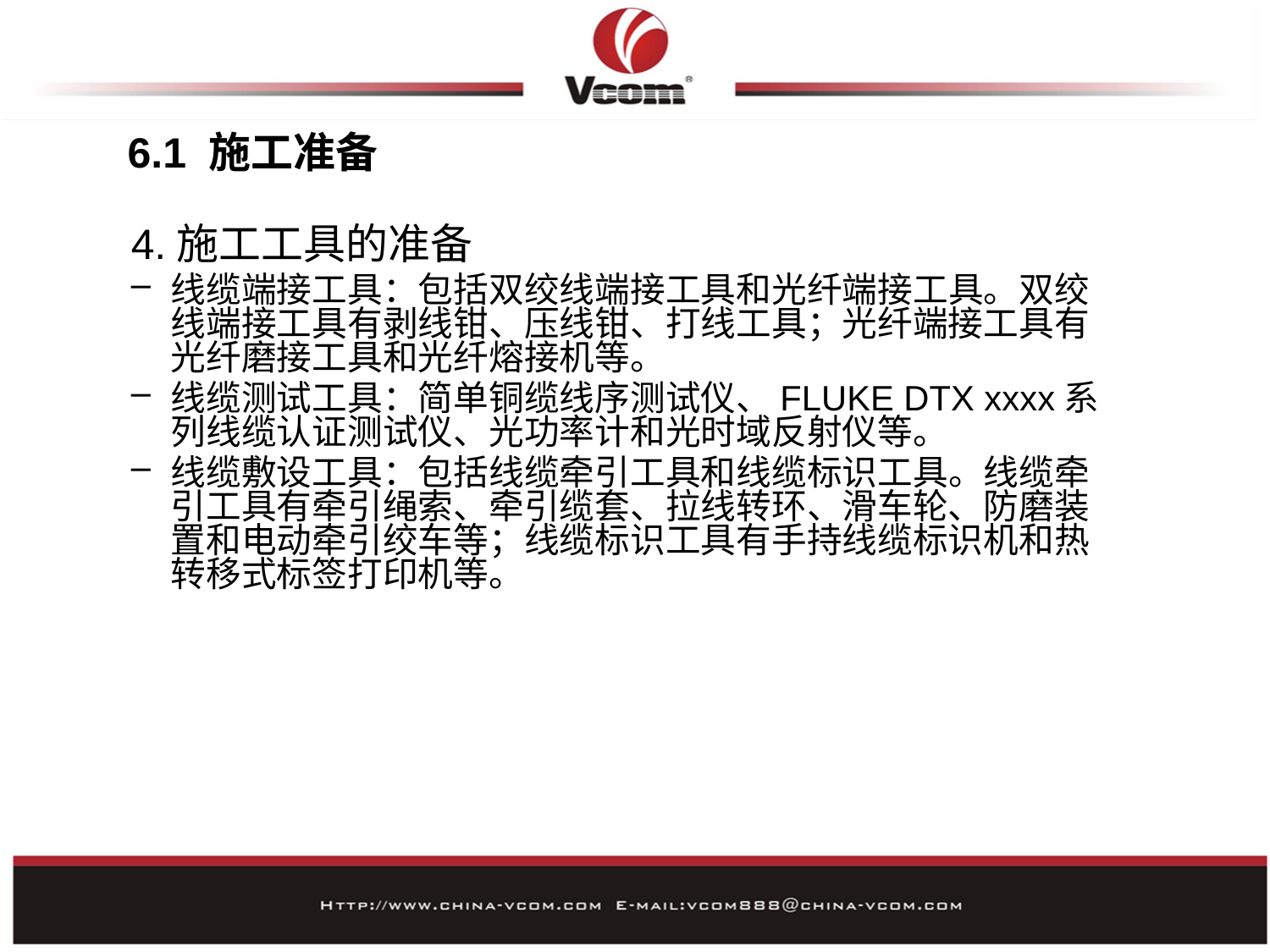

# 6.1 施工准备
4.施工工具的准备
线缆端接工具：包括双绞线端接工具和光纤端接工具。双绞线端接工具有剥线钳、压线钳、打线工具；光纤端接工具有光纤磨接工具和光纤熔接机等。
线缆测试工具：简单铜缆线序测试仪、FLUKE DTX xxxx系列线缆认证测试仪、光功率计和光时域反射仪等。
线缆敷设工具：包括线缆牵引工具和线缆标识工具。线缆牵引工具有牵引绳索、牵引缆套、拉线转环、滑车轮、防磨装置和电动牵引绞车等；线缆标识工具有手持线缆标识机和热转移式标签打印机等。